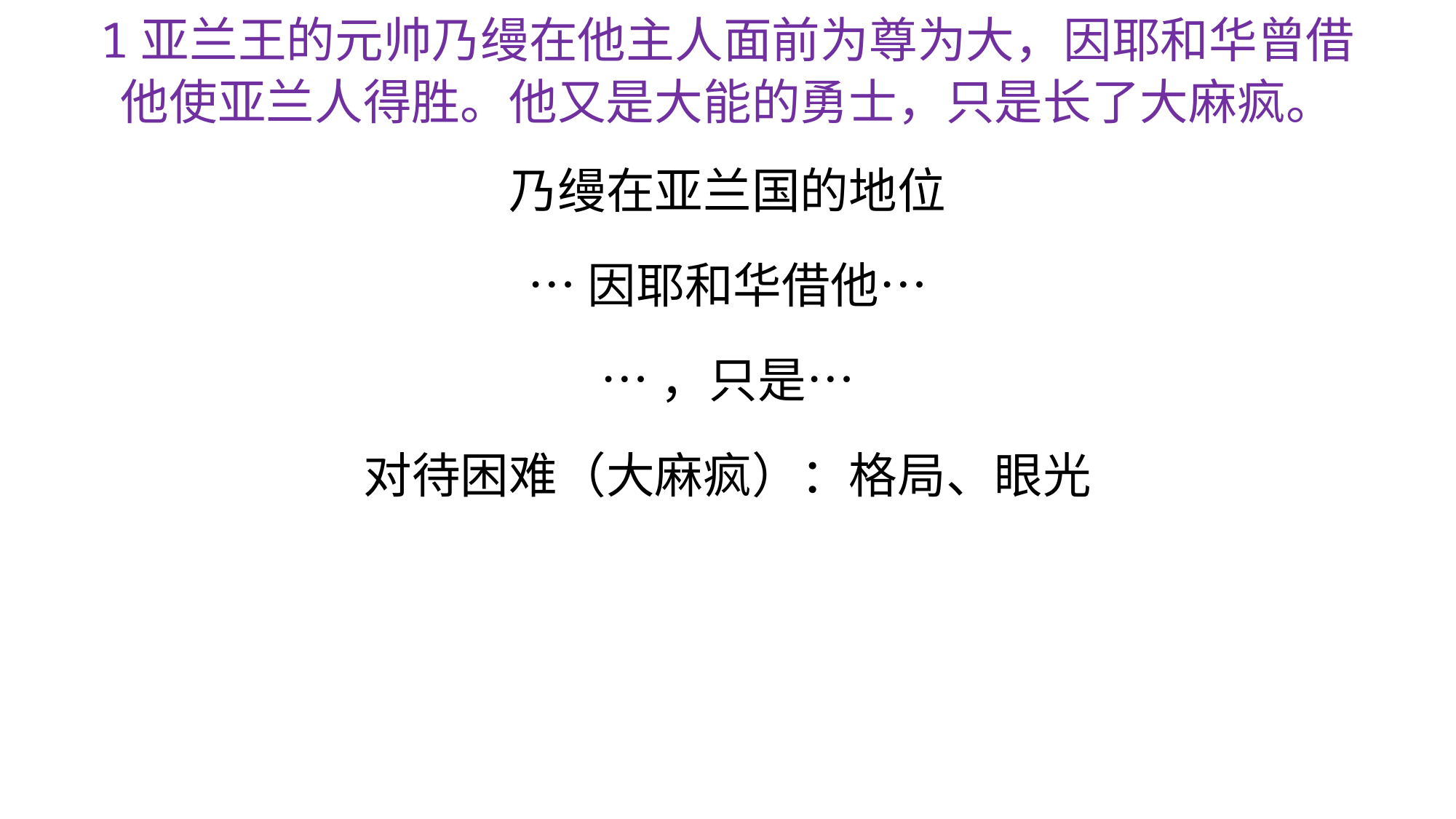

1亚兰王的元帅乃缦在他主人面前为尊为大，因耶和华曾借他使亚兰人得胜。他又是大能的勇士，只是长了大麻疯。
乃缦在亚兰国的地位
…因耶和华借他…
…，只是…
对待困难（大麻疯）：格局、眼光